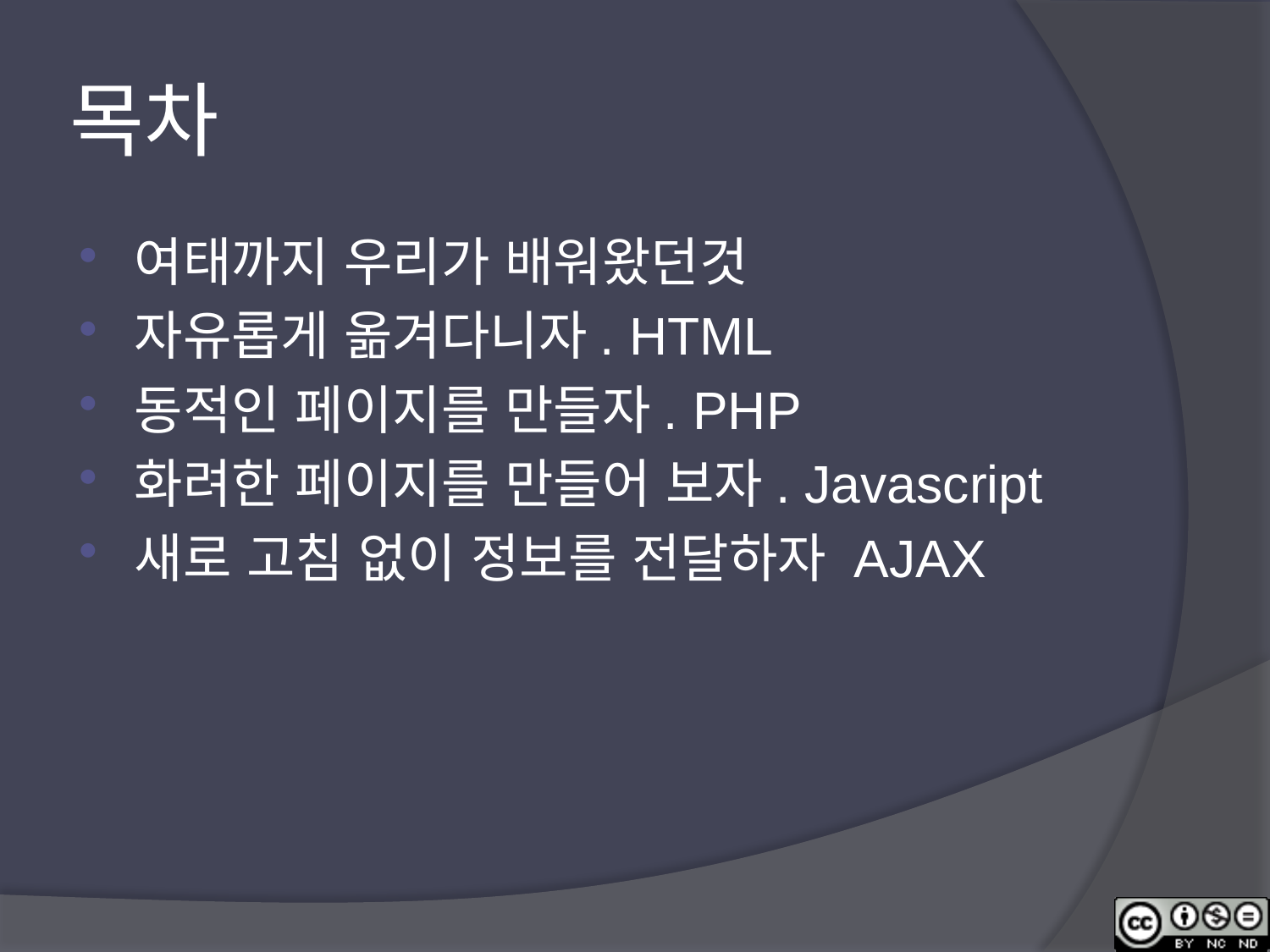

# 목차
여태까지 우리가 배워왔던것
자유롭게 옮겨다니자. HTML
동적인 페이지를 만들자. PHP
화려한 페이지를 만들어 보자. Javascript
새로 고침 없이 정보를 전달하자 AJAX